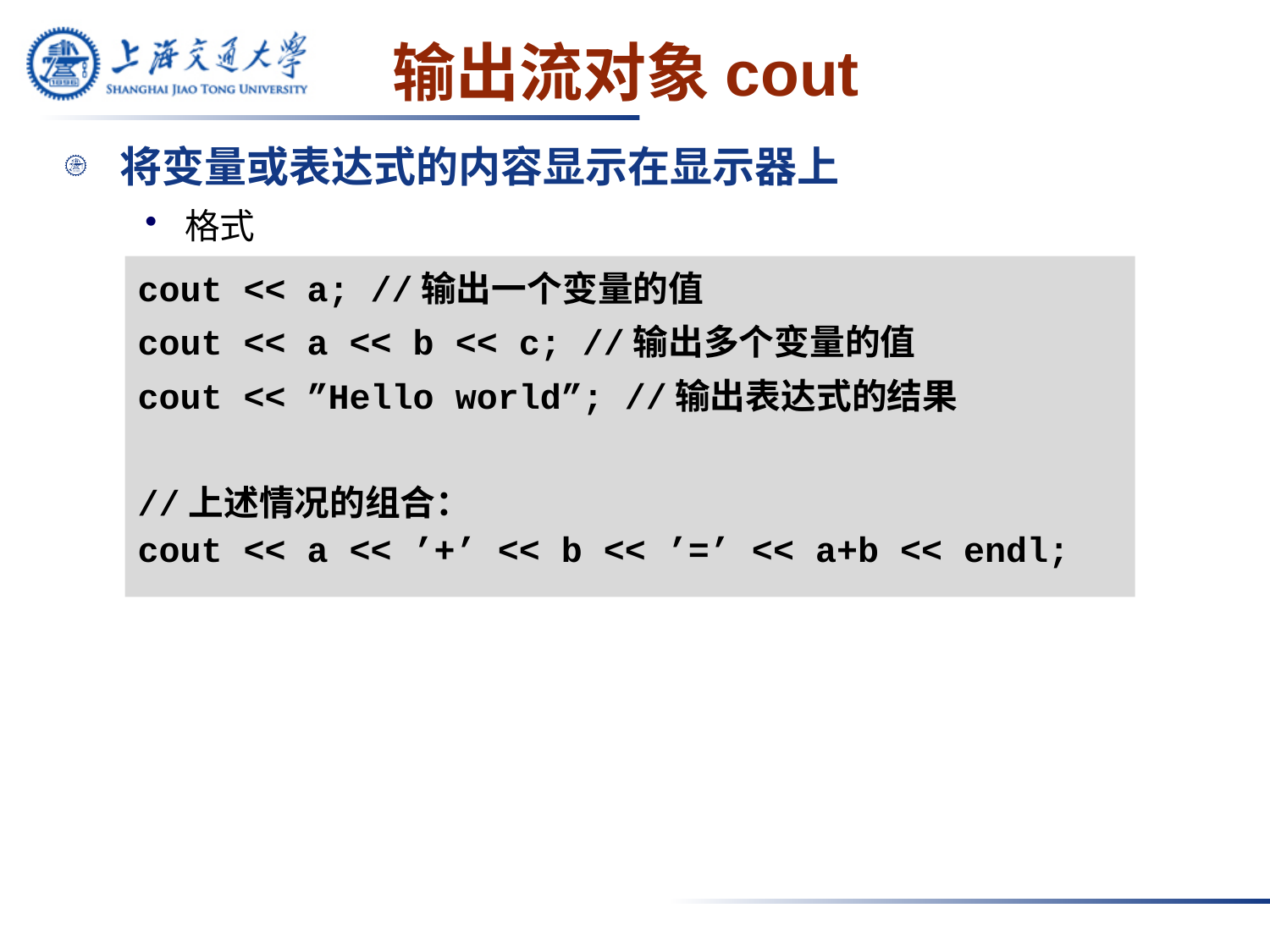

# 输出流对象cout
将变量或表达式的内容显示在显示器上
格式
cout << a; //输出一个变量的值
cout << a << b << c; //输出多个变量的值
cout << ”Hello world”; //输出表达式的结果

//上述情况的组合：
cout << a << ’+’ << b << ’=’ << a+b << endl;